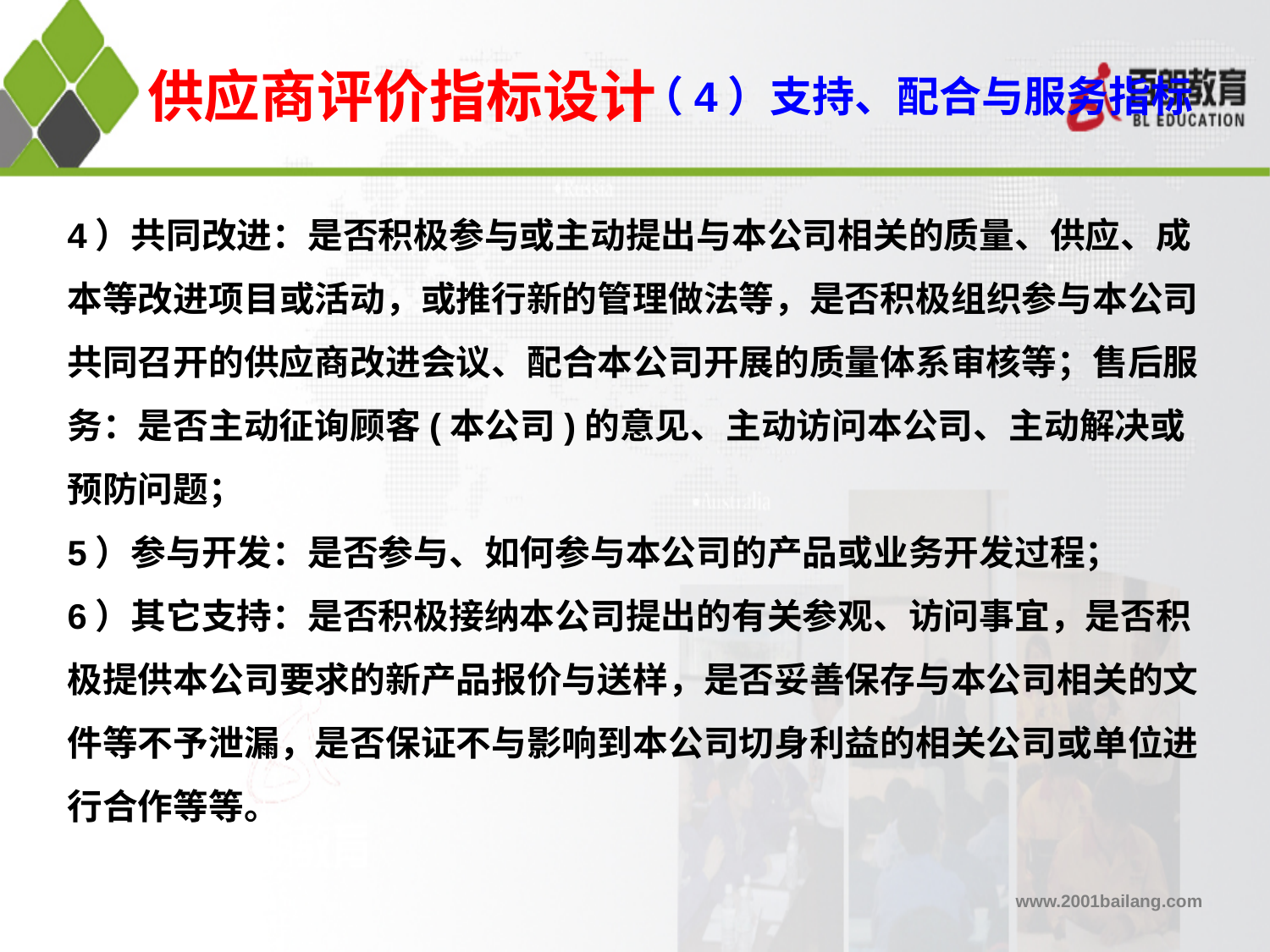

供应商评价指标设计
（4）支持、配合与服务指标
4）共同改进：是否积极参与或主动提出与本公司相关的质量、供应、成本等改进项目或活动，或推行新的管理做法等，是否积极组织参与本公司共同召开的供应商改进会议、配合本公司开展的质量体系审核等；售后服务：是否主动征询顾客(本公司)的意见、主动访问本公司、主动解决或预防问题；
5）参与开发：是否参与、如何参与本公司的产品或业务开发过程；
6）其它支持：是否积极接纳本公司提出的有关参观、访问事宜，是否积极提供本公司要求的新产品报价与送样，是否妥善保存与本公司相关的文件等不予泄漏，是否保证不与影响到本公司切身利益的相关公司或单位进行合作等等。